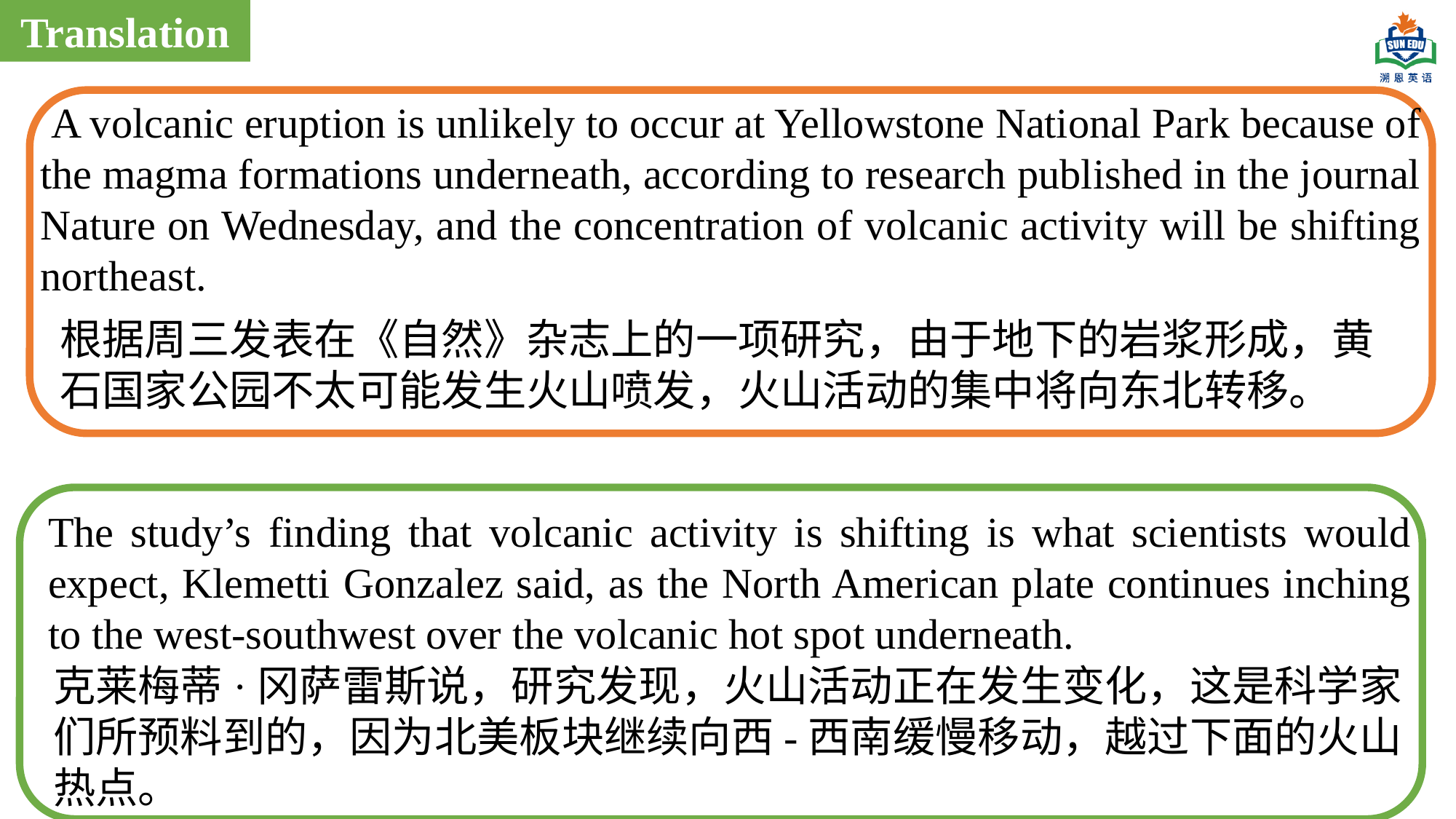

Translation

 A volcanic eruption is unlikely to occur at Yellowstone National Park because of the magma formations underneath, according to research published in the journal Nature on Wednesday, and the concentration of volcanic activity will be shifting northeast.
根据周三发表在《自然》杂志上的一项研究，由于地下的岩浆形成，黄石国家公园不太可能发生火山喷发，火山活动的集中将向东北转移。

The study’s finding that volcanic activity is shifting is what scientists would expect, Klemetti Gonzalez said, as the North American plate continues inching to the west-southwest over the volcanic hot spot underneath.
克莱梅蒂·冈萨雷斯说，研究发现，火山活动正在发生变化，这是科学家们所预料到的，因为北美板块继续向西-西南缓慢移动，越过下面的火山热点。